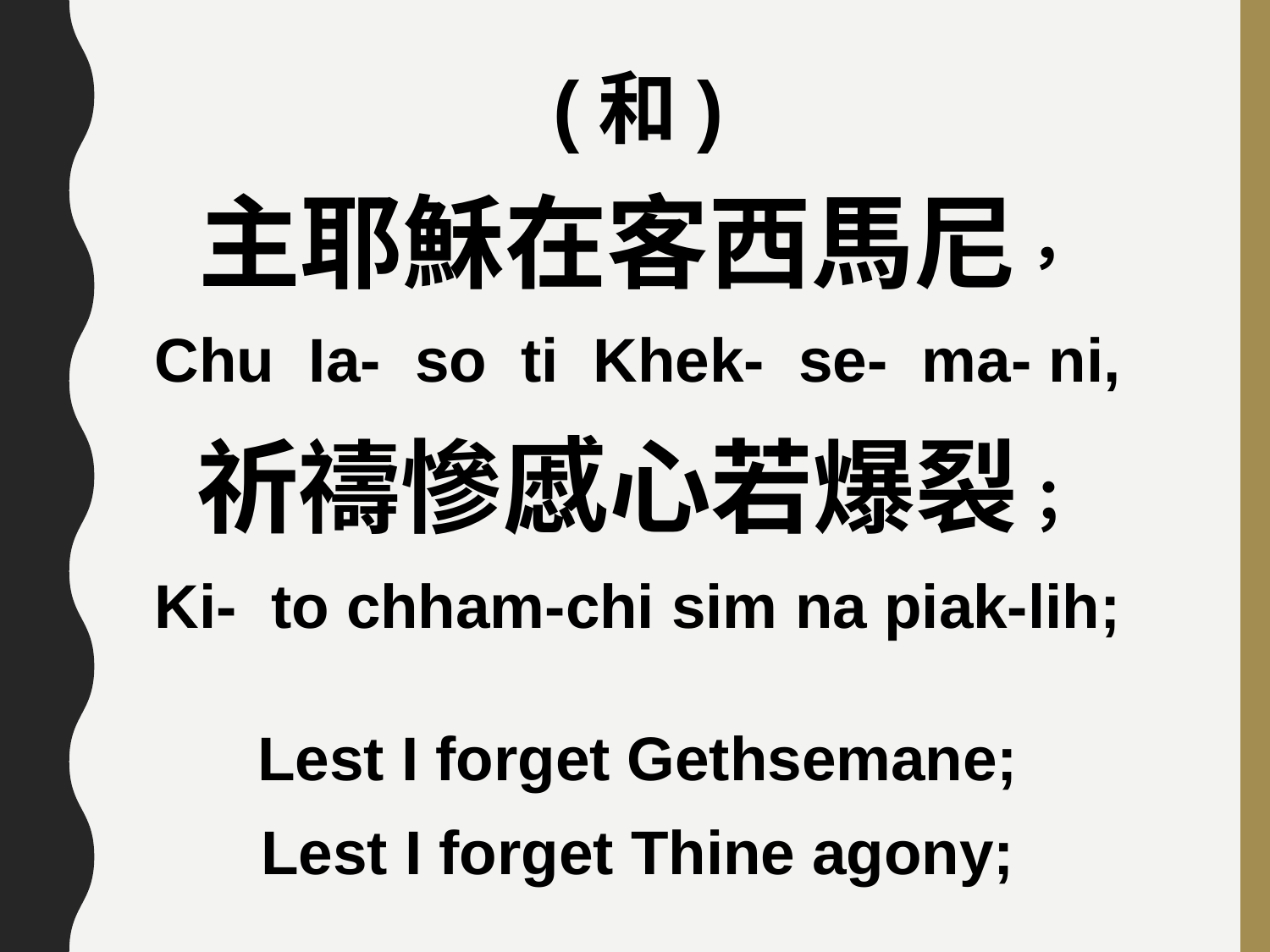

(和)
主耶穌在客西馬尼，
Chu  Ia-  so  ti  Khek-  se-  ma- ni,
祈禱慘慼心若爆裂；
Ki-  to chham-chi sim na piak-lih;

Lest I forget Gethsemane;
Lest I forget Thine agony;